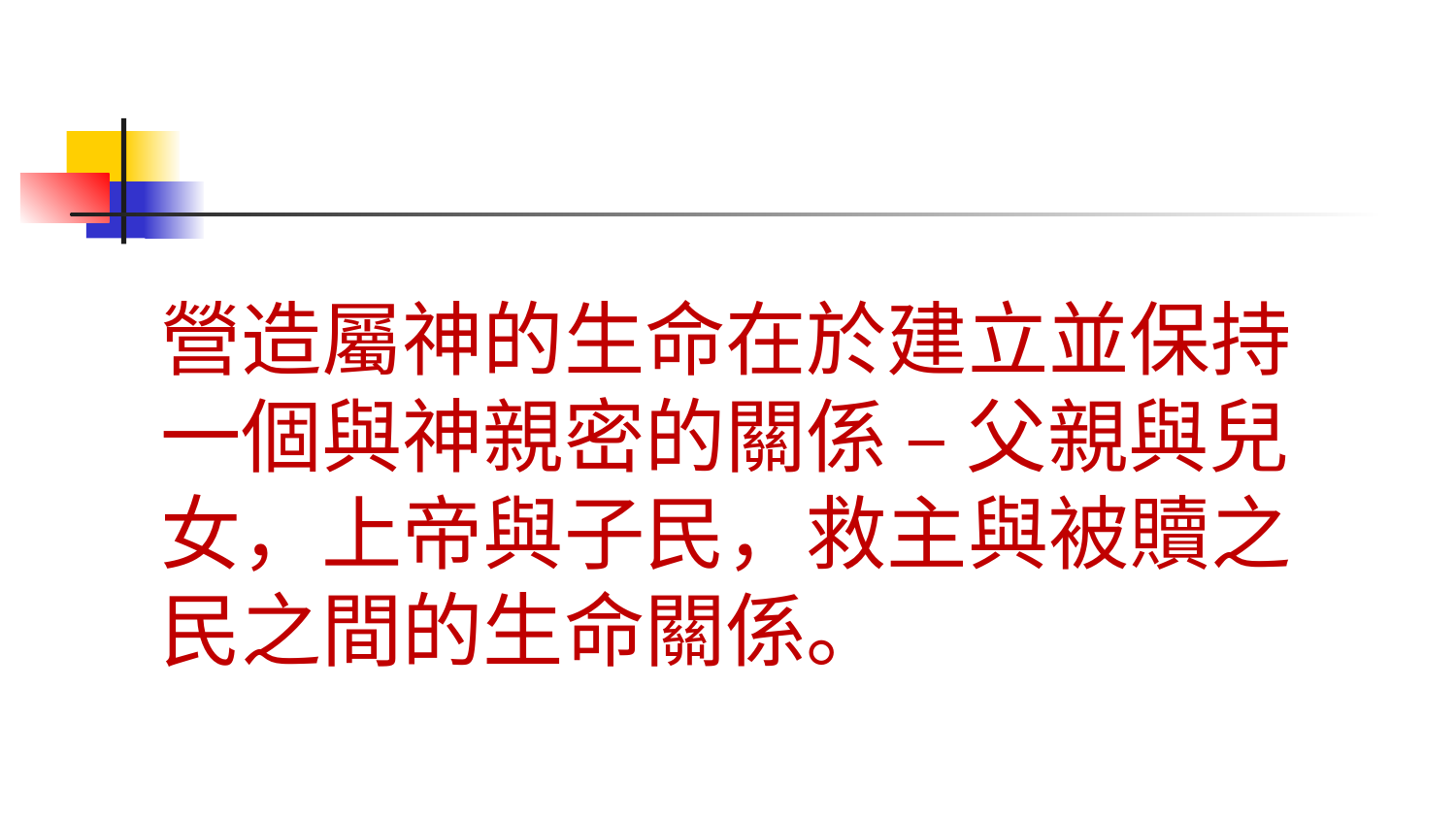

營造屬神的生命在於建立並保持一個與神親密的關係 – 父親與兒女，上帝與子民，救主與被贖之民之間的生命關係。